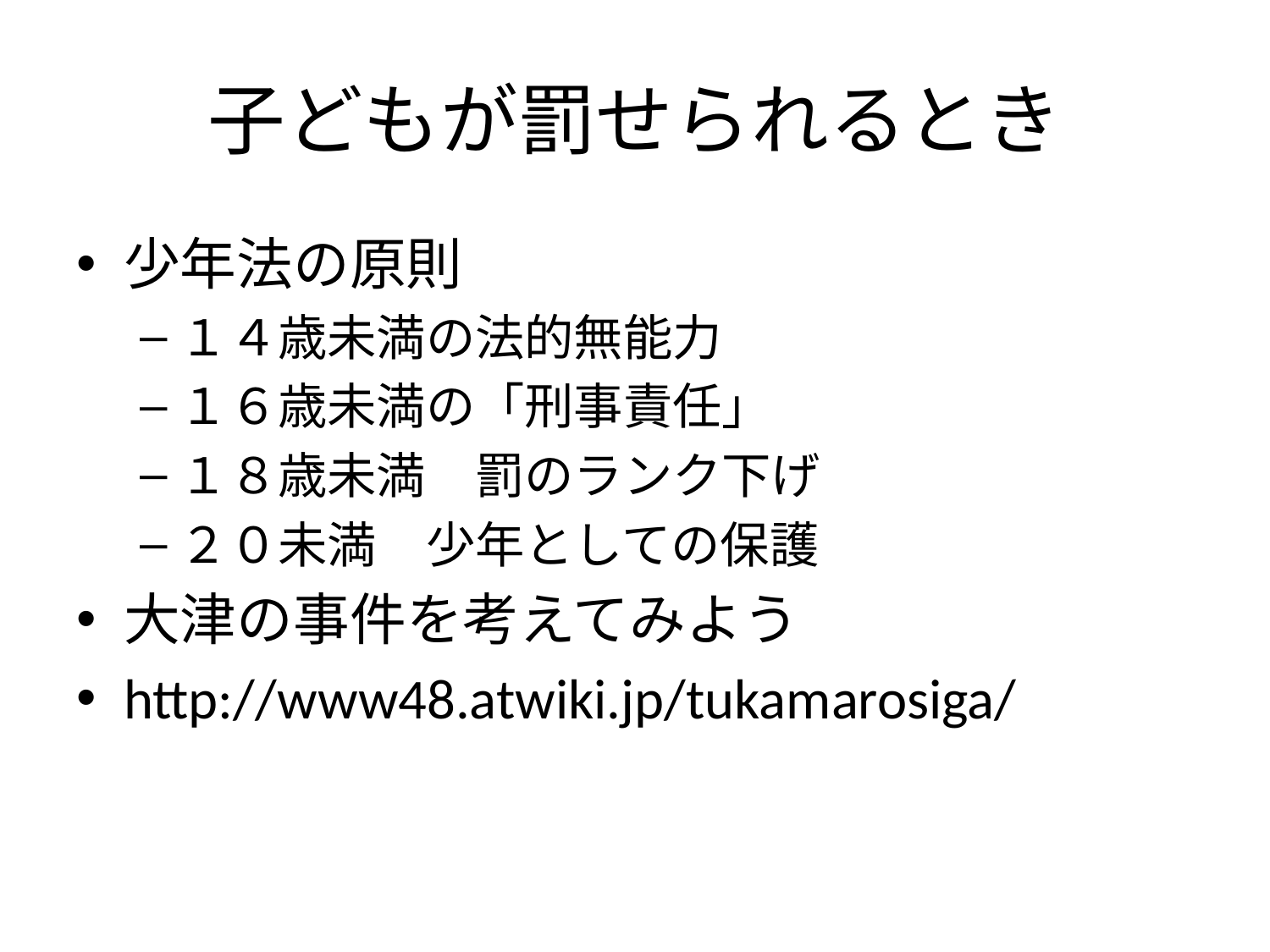

# 子どもが罰せられるとき
少年法の原則
１４歳未満の法的無能力
１６歳未満の「刑事責任」
１８歳未満　罰のランク下げ
２０未満　少年としての保護
大津の事件を考えてみよう
http://www48.atwiki.jp/tukamarosiga/